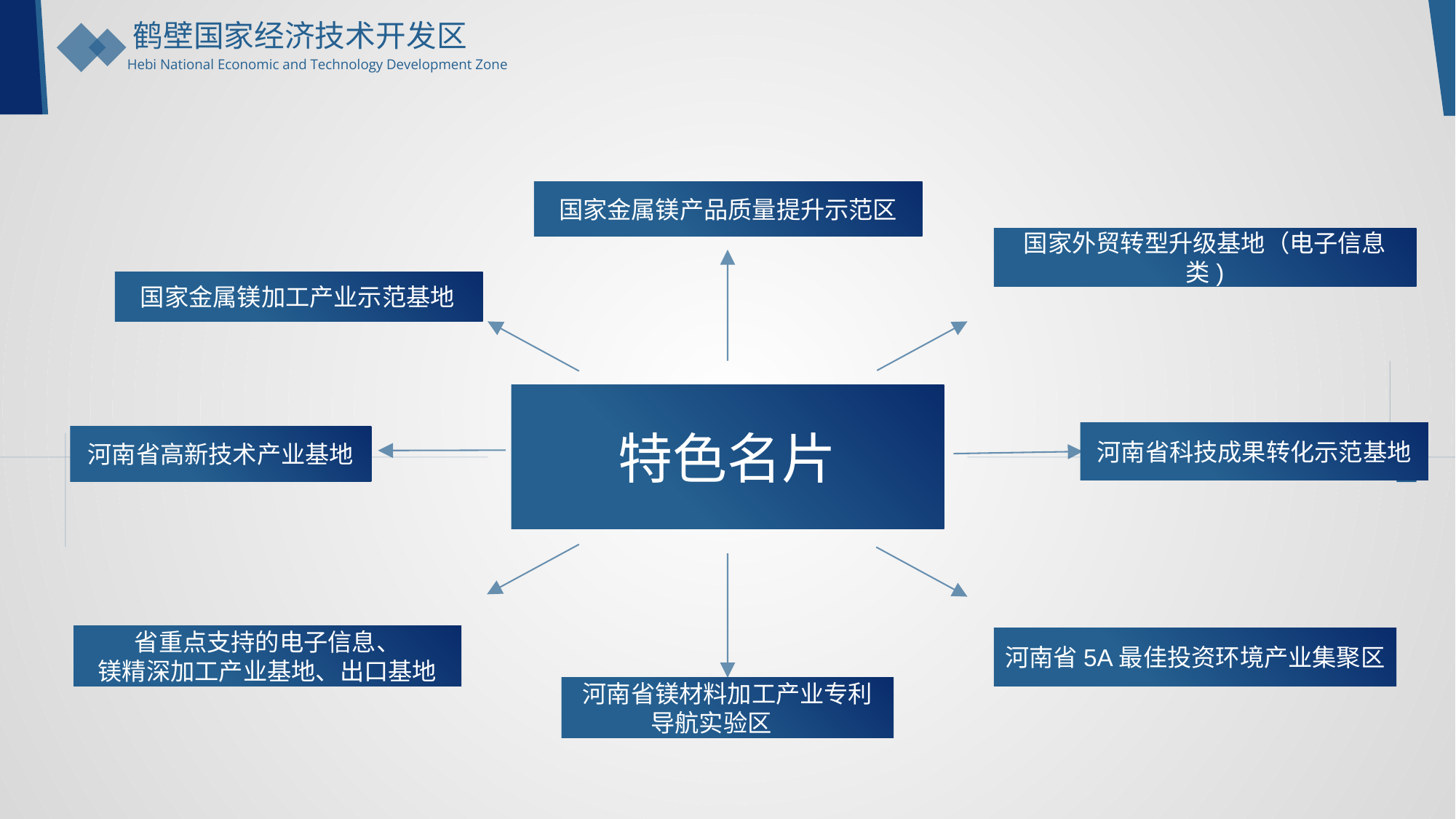

鹤壁国家经济技术开发区
Hebi National Economic and Technology Development Zone

国家金属镁产品质量提升示范区
国家外贸转型升级基地（电子信息类)
国家金属镁加工产业示范基地

特色名片
河南省科技成果转化示范基地
河南省高新技术产业基地

省重点支持的电子信息、
镁精深加工产业基地、出口基地
河南省5A最佳投资环境产业集聚区
河南省镁材料加工产业专利导航实验区